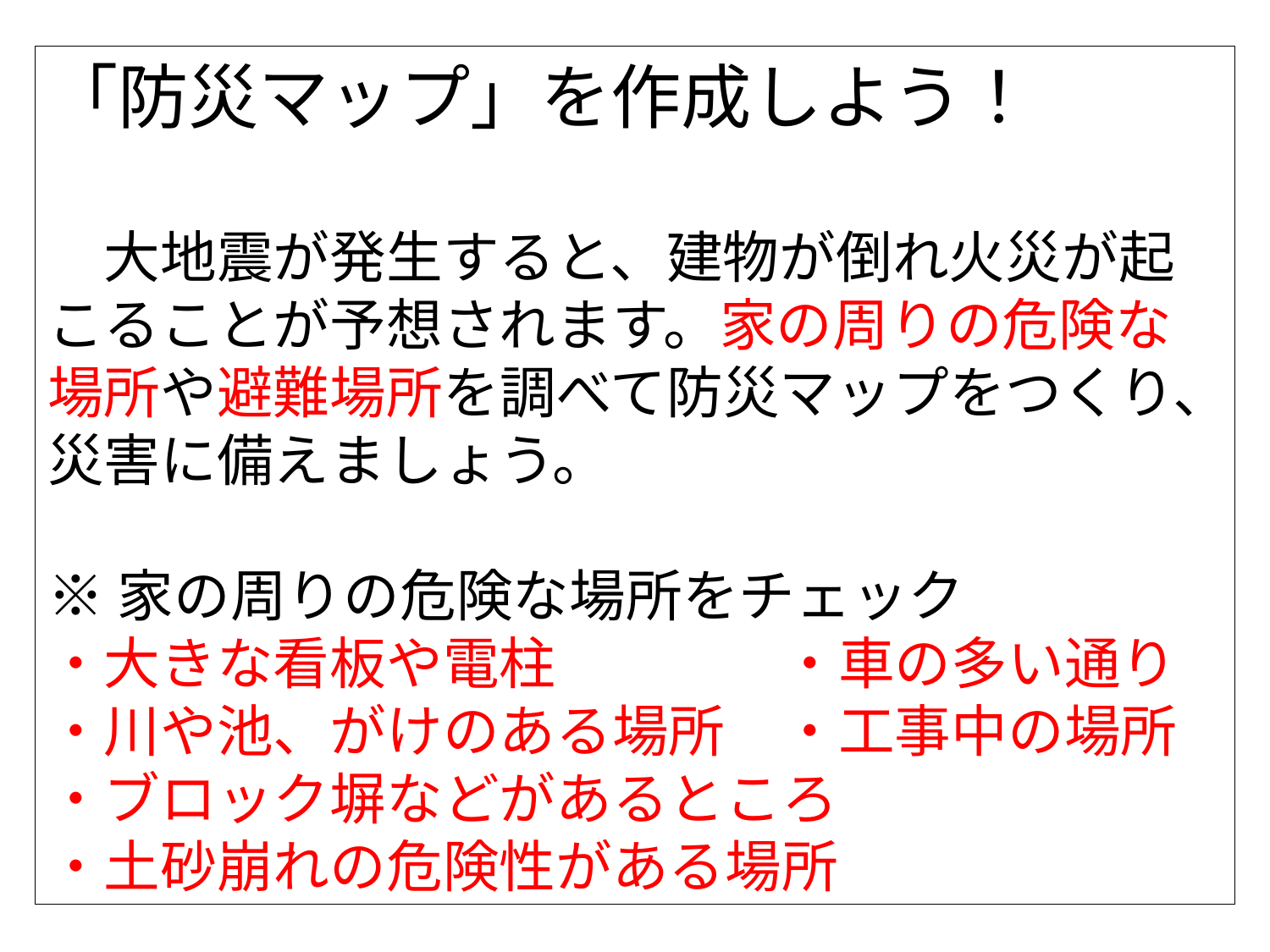

「防災マップ」を作成しよう！

　大地震が発生すると、建物が倒れ火災が起こることが予想されます。家の周りの危険な場所や避難場所を調べて防災マップをつくり、災害に備えましょう。

※家の周りの危険な場所をチェック
・大きな看板や電柱　　　　・車の多い通り
・川や池、がけのある場所　・工事中の場所
・ブロック塀などがあるところ
・土砂崩れの危険性がある場所